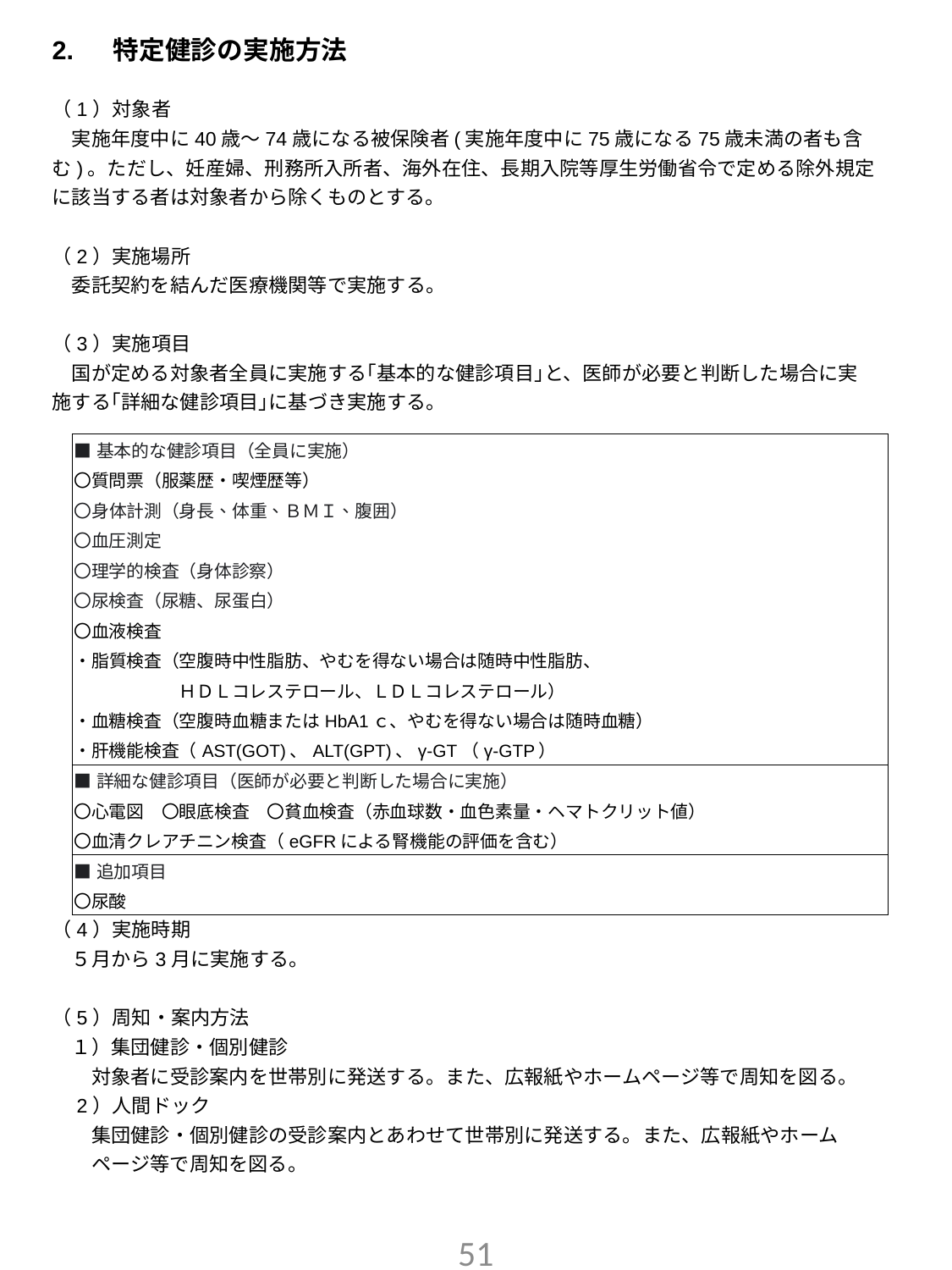

2. 　特定健診の実施方法
（1）対象者
　実施年度中に40歳～74歳になる被保険者(実施年度中に75歳になる75歳未満の者も含む)。ただし、妊産婦、刑務所入所者、海外在住、長期入院等厚生労働省令で定める除外規定に該当する者は対象者から除くものとする。

（2）実施場所
　委託契約を結んだ医療機関等で実施する。

（3）実施項目
　国が定める対象者全員に実施する｢基本的な健診項目｣と、医師が必要と判断した場合に実施する｢詳細な健診項目｣に基づき実施する。

（4）実施時期
　５月から3月に実施する。

（5）周知・案内方法
　１）集団健診・個別健診
　　対象者に受診案内を世帯別に発送する。また、広報紙やホームページ等で周知を図る。
　2）人間ドック
　　集団健診・個別健診の受診案内とあわせて世帯別に発送する。また、広報紙やホーム
　　ページ等で周知を図る。
| ■基本的な健診項目（全員に実施） |
| --- |
| 〇質問票（服薬歴・喫煙歴等） |
| 〇身体計測（身長、体重、ＢＭＩ、腹囲） |
| 〇血圧測定 |
| 〇理学的検査（身体診察） |
| 〇尿検査（尿糖、尿蛋白） |
| 〇血液検査 |
| ・脂質検査（空腹時中性脂肪、やむを得ない場合は随時中性脂肪、 |
| ＨＤＬコレステロール、ＬＤＬコレステロール） |
| ・血糖検査（空腹時血糖またはHbA1ｃ、やむを得ない場合は随時血糖） |
| ・肝機能検査（AST(GOT)、ALT(GPT)、γ-GT（γ-GTP） |
| ■詳細な健診項目（医師が必要と判断した場合に実施） |
| 〇心電図　〇眼底検査　〇貧血検査（赤血球数・血色素量・ヘマトクリット値） |
| 〇血清クレアチニン検査（eGFRによる腎機能の評価を含む） |
| ■追加項目 |
| 〇尿酸 |
51